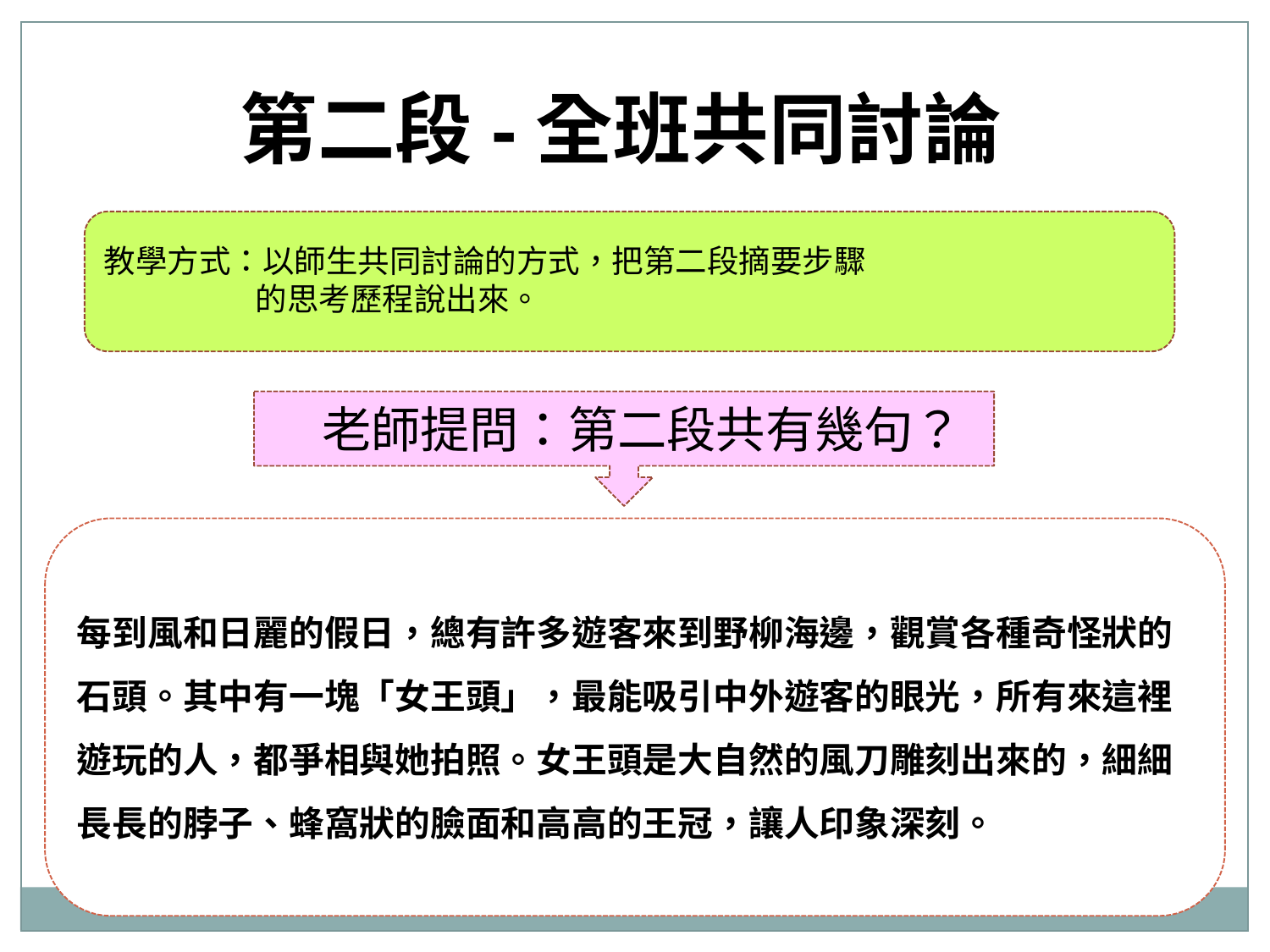

第二段-全班共同討論

教學方式：以師生共同討論的方式，把第二段摘要步驟
                    的思考歷程說出來。

    老師提問：第二段共有幾句？
每到風和日麗的假日，總有許多遊客來到野柳海邊，觀賞各種奇怪狀的石頭。其中有一塊「女王頭」，最能吸引中外遊客的眼光，所有來這裡遊玩的人，都爭相與她拍照。女王頭是大自然的風刀雕刻出來的，細細長長的脖子、蜂窩狀的臉面和高高的王冠，讓人印象深刻。